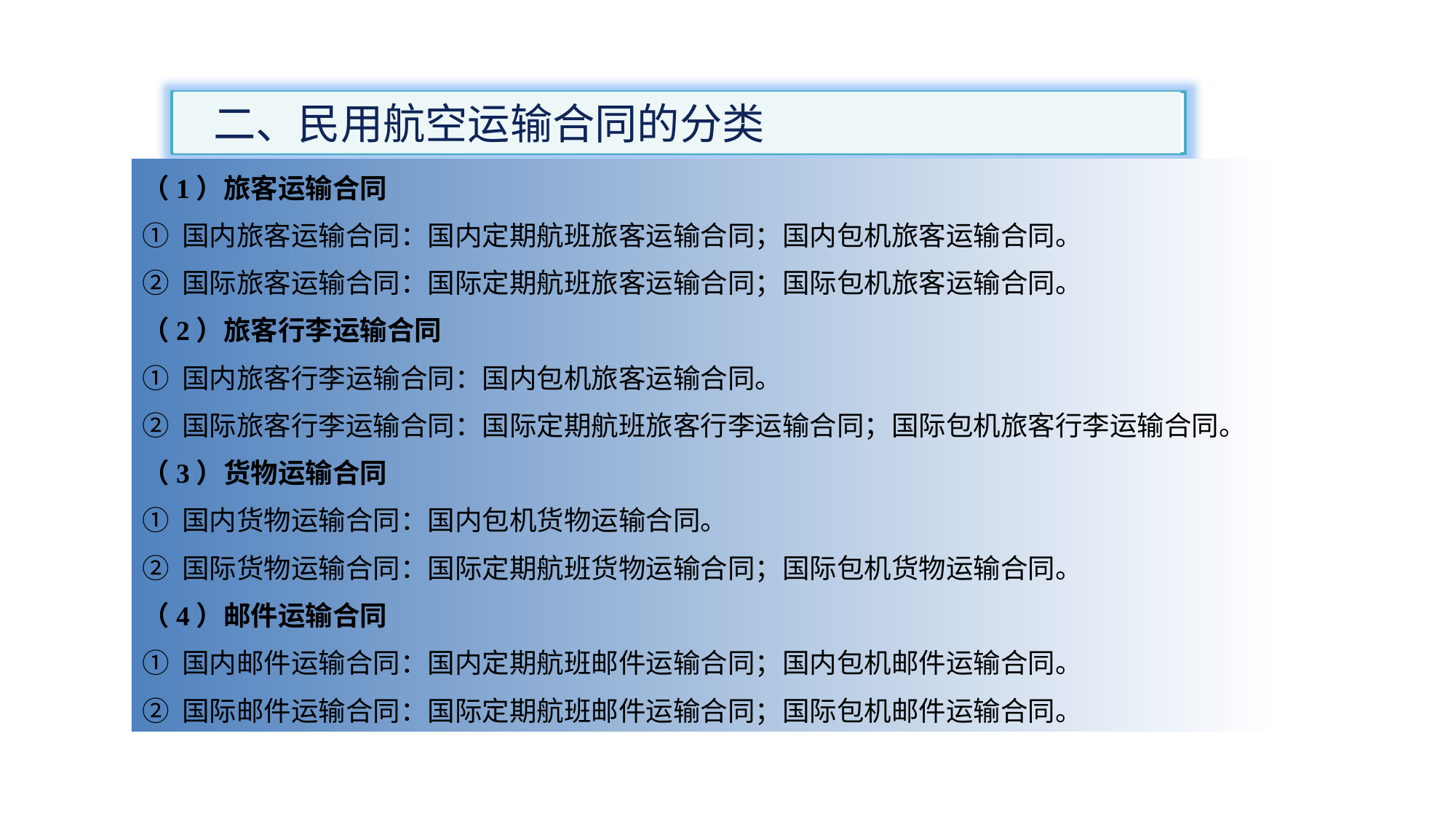

二、民用航空运输合同的分类
（1）旅客运输合同
① 国内旅客运输合同：国内定期航班旅客运输合同；国内包机旅客运输合同。
② 国际旅客运输合同：国际定期航班旅客运输合同；国际包机旅客运输合同。
（2）旅客行李运输合同
① 国内旅客行李运输合同：国内包机旅客运输合同。
② 国际旅客行李运输合同：国际定期航班旅客行李运输合同；国际包机旅客行李运输合同。
（3）货物运输合同
① 国内货物运输合同：国内包机货物运输合同。
② 国际货物运输合同：国际定期航班货物运输合同；国际包机货物运输合同。
（4）邮件运输合同
① 国内邮件运输合同：国内定期航班邮件运输合同；国内包机邮件运输合同。
② 国际邮件运输合同：国际定期航班邮件运输合同；国际包机邮件运输合同。
26